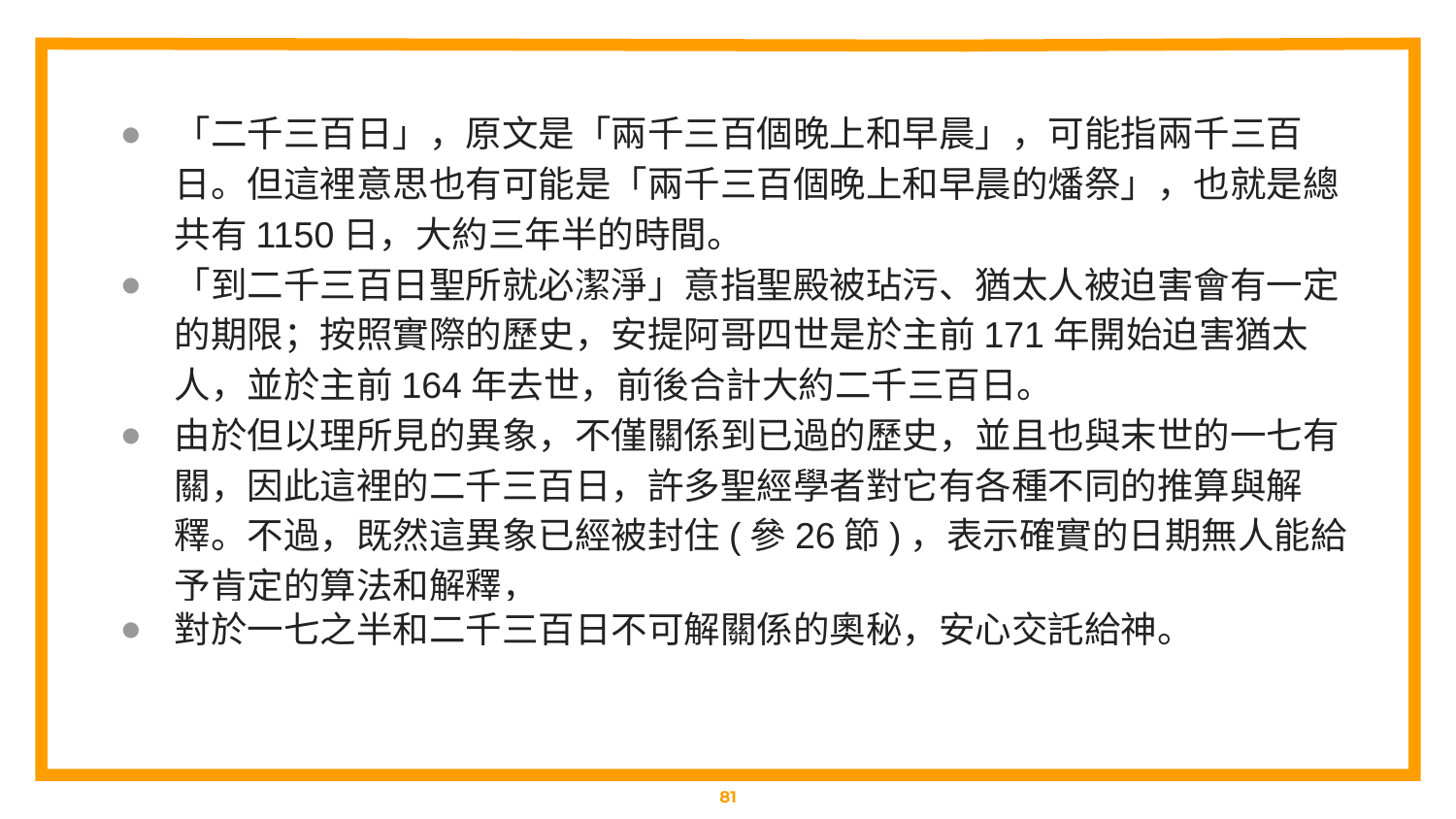

「二千三百日」，原文是「兩千三百個晚上和早晨」，可能指兩千三百日。但這裡意思也有可能是「兩千三百個晚上和早晨的燔祭」，也就是總共有1150日，大約三年半的時間。
「到二千三百日聖所就必潔淨」意指聖殿被玷污、猶太人被迫害會有一定的期限；按照實際的歷史，安提阿哥四世是於主前171年開始迫害猶太人，並於主前164年去世，前後合計大約二千三百日。
由於但以理所見的異象，不僅關係到已過的歷史，並且也與末世的一七有關，因此這裡的二千三百日，許多聖經學者對它有各種不同的推算與解釋。不過，既然這異象已經被封住(參26節)，表示確實的日期無人能給予肯定的算法和解釋，
對於一七之半和二千三百日不可解關係的奧秘，安心交託給神。
81